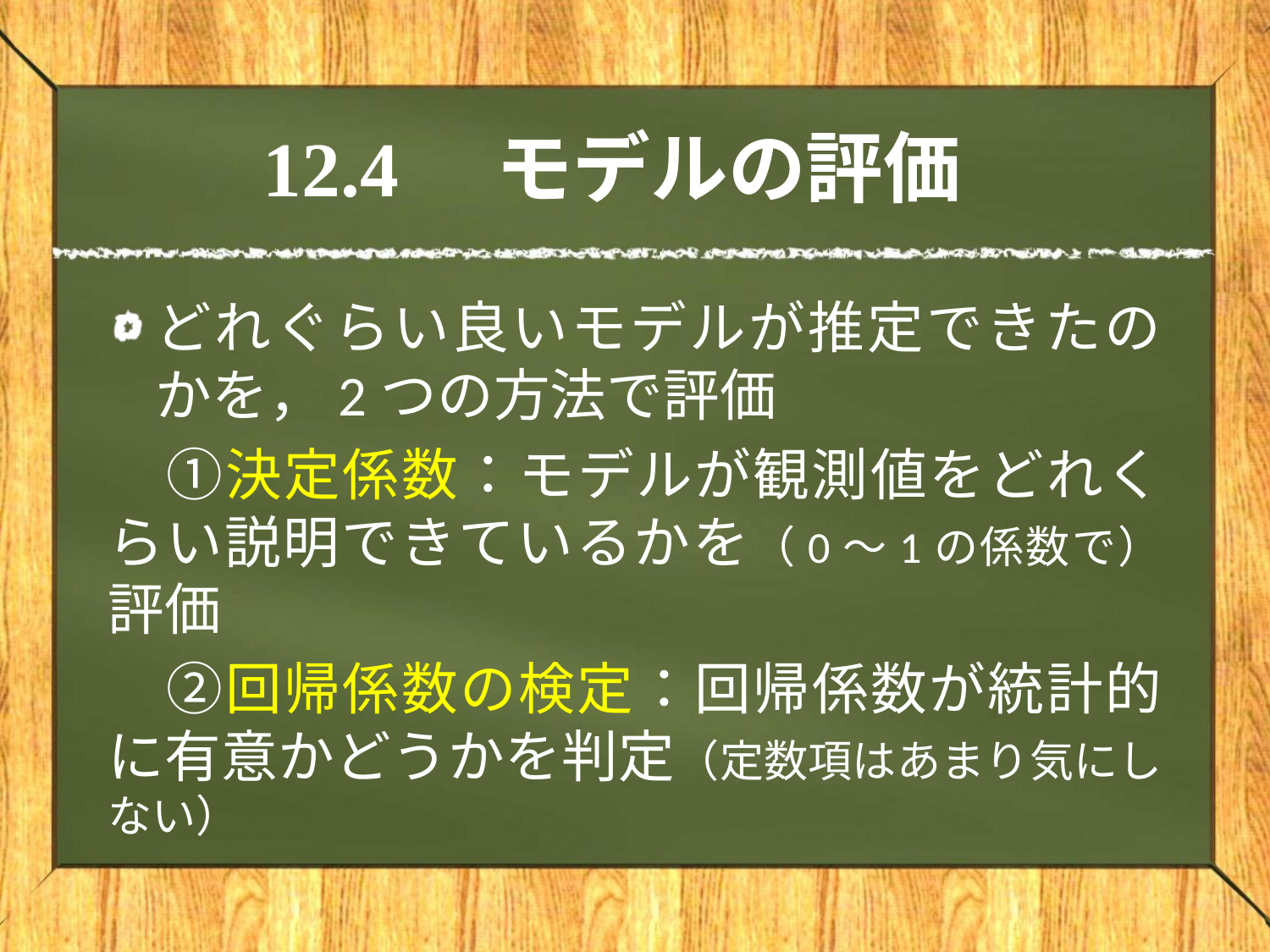

# 12.4　モデルの評価
どれぐらい良いモデルが推定できたのかを，2つの方法で評価
　①決定係数：モデルが観測値をどれくらい説明できているかを（0～1の係数で）評価
　②回帰係数の検定：回帰係数が統計的に有意かどうかを判定（定数項はあまり気にしない）